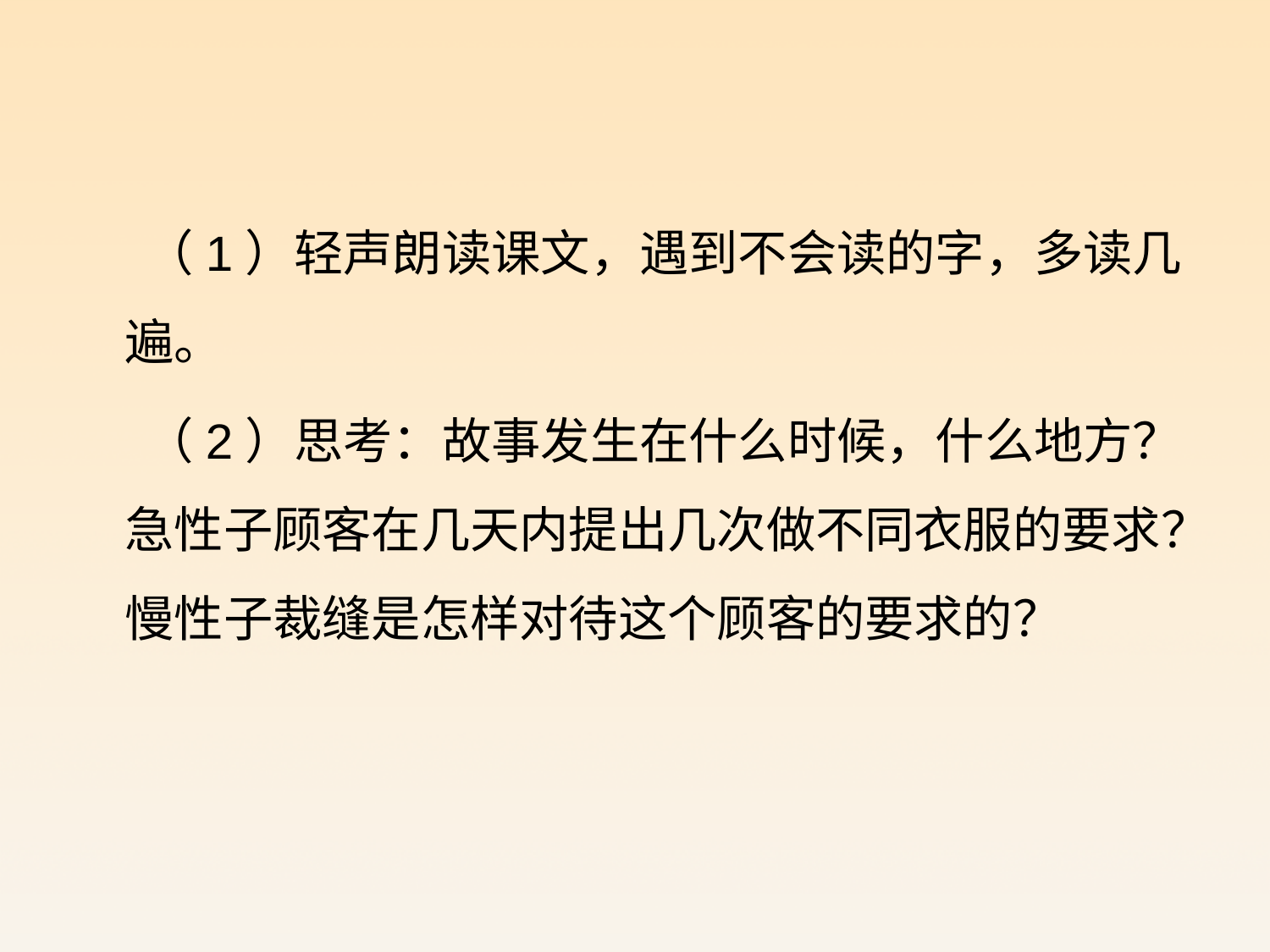

（1）轻声朗读课文，遇到不会读的字，多读几遍。
     （2）思考：故事发生在什么时候，什么地方？急性子顾客在几天内提出几次做不同衣服的要求？慢性子裁缝是怎样对待这个顾客的要求的？